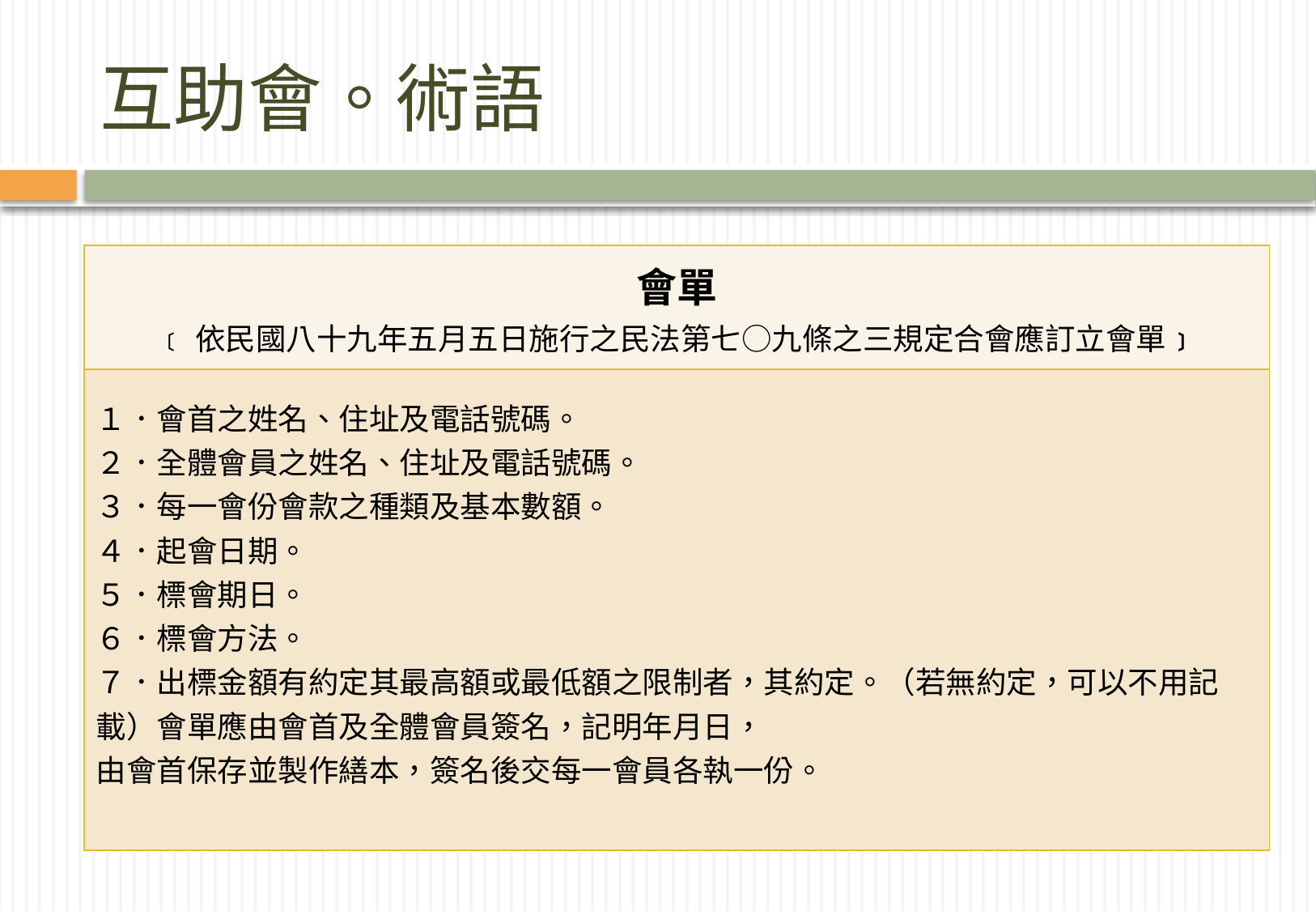

# 互助會。術語
| 會單 ﹝依民國八十九年五月五日施行之民法第七○九條之三規定合會應訂立會單﹞ |
| --- |
| １．會首之姓名、住址及電話號碼。 ２．全體會員之姓名、住址及電話號碼。 ３．每一會份會款之種類及基本數額。 ４．起會日期。 ５．標會期日。 ６．標會方法。 ７．出標金額有約定其最高額或最低額之限制者，其約定。（若無約定，可以不用記載）會單應由會首及全體會員簽名，記明年月日， 由會首保存並製作繕本，簽名後交每一會員各執一份。 |